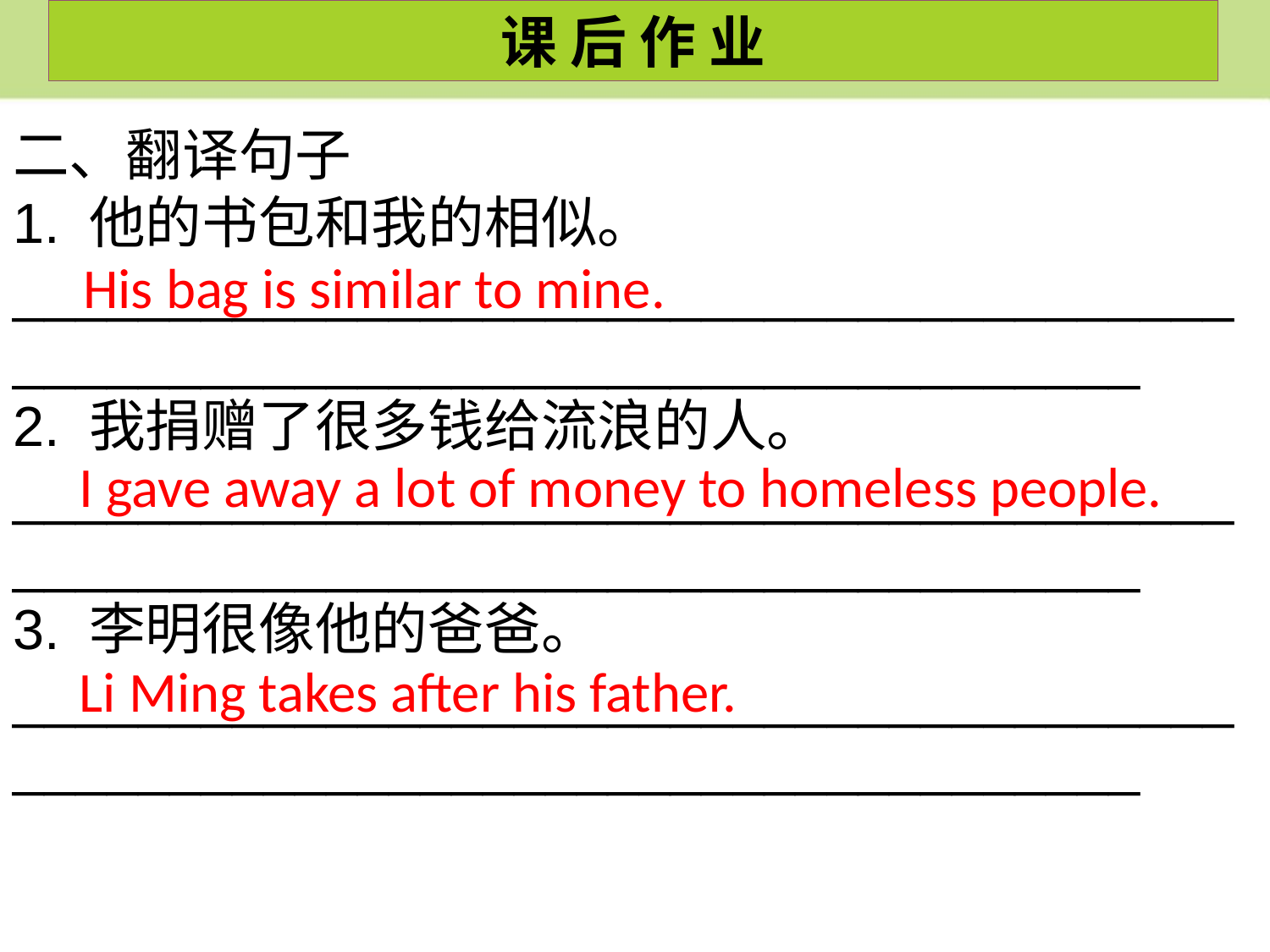

课 后 作 业
二、翻译句子
1. 他的书包和我的相似。
___________________________________________________________________________
2. 我捐赠了很多钱给流浪的人。
___________________________________________________________________________
3. 李明很像他的爸爸。
___________________________________________________________________________
His bag is similar to mine.
I gave away a lot of money to homeless people.
Li Ming takes after his father.